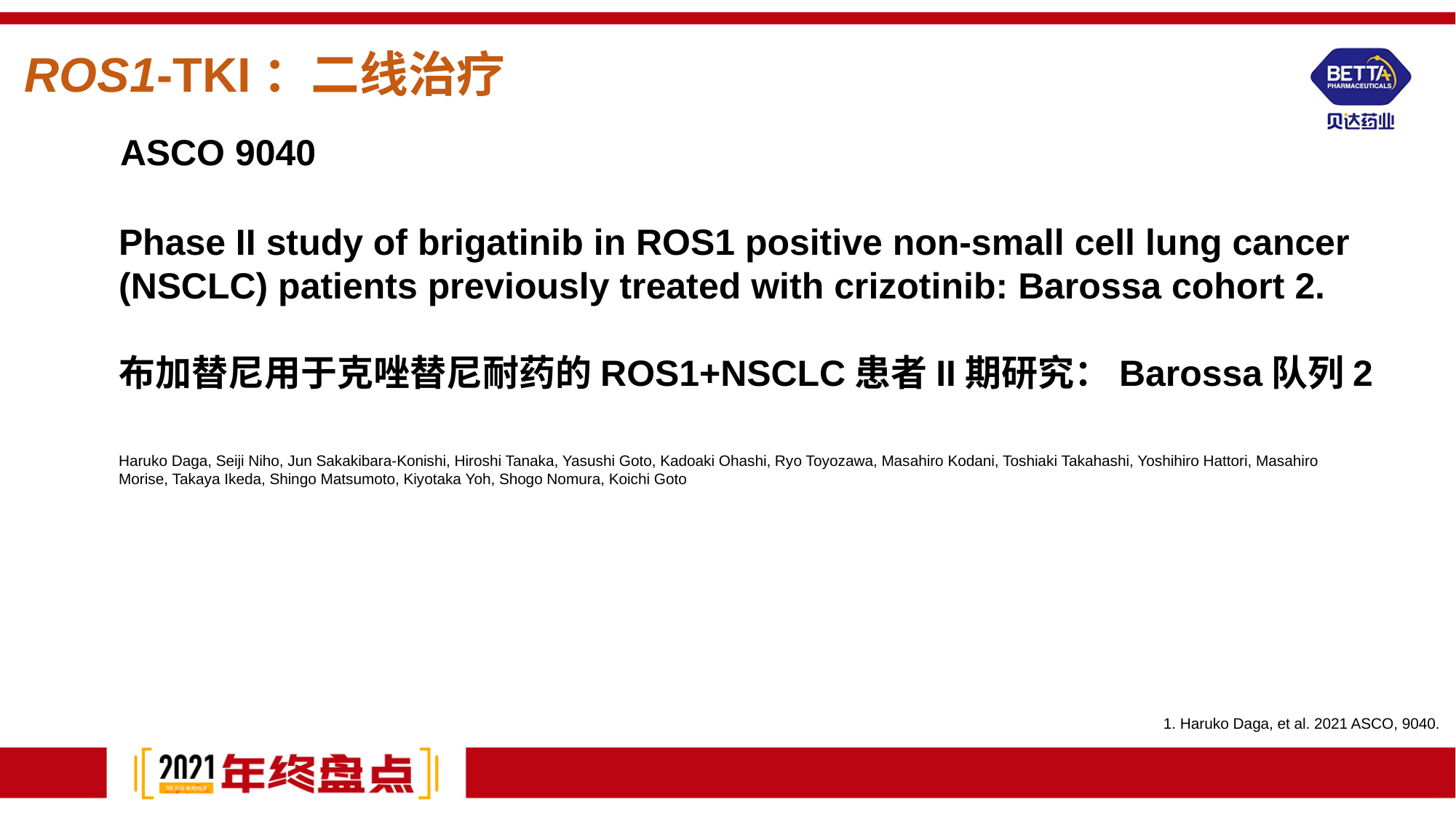

ROS1-TKI：二线治疗
ASCO 9040
Phase II study of brigatinib in ROS1 positive non-small cell lung cancer (NSCLC) patients previously treated with crizotinib: Barossa cohort 2.

布加替尼用于克唑替尼耐药的ROS1+NSCLC患者II期研究：Barossa队列2

Haruko Daga, Seiji Niho, Jun Sakakibara-Konishi, Hiroshi Tanaka, Yasushi Goto, Kadoaki Ohashi, Ryo Toyozawa, Masahiro Kodani, Toshiaki Takahashi, Yoshihiro Hattori, Masahiro Morise, Takaya Ikeda, Shingo Matsumoto, Kiyotaka Yoh, Shogo Nomura, Koichi Goto
1. Haruko Daga, et al. 2021 ASCO, 9040.